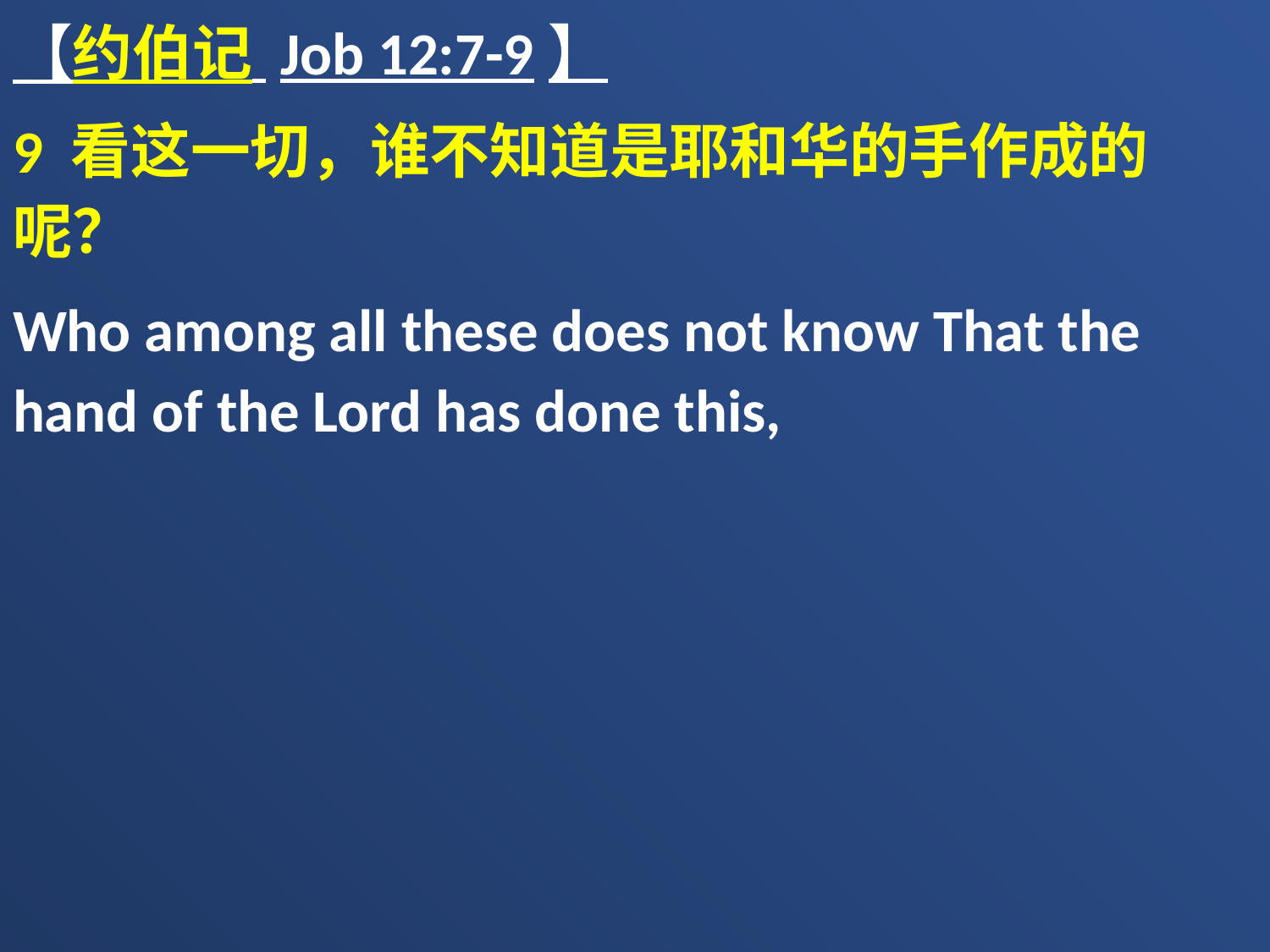

【约伯记 Job 12:7-9】
9 看这一切，谁不知道是耶和华的手作成的呢？
Who among all these does not know That the hand of the Lord has done this,